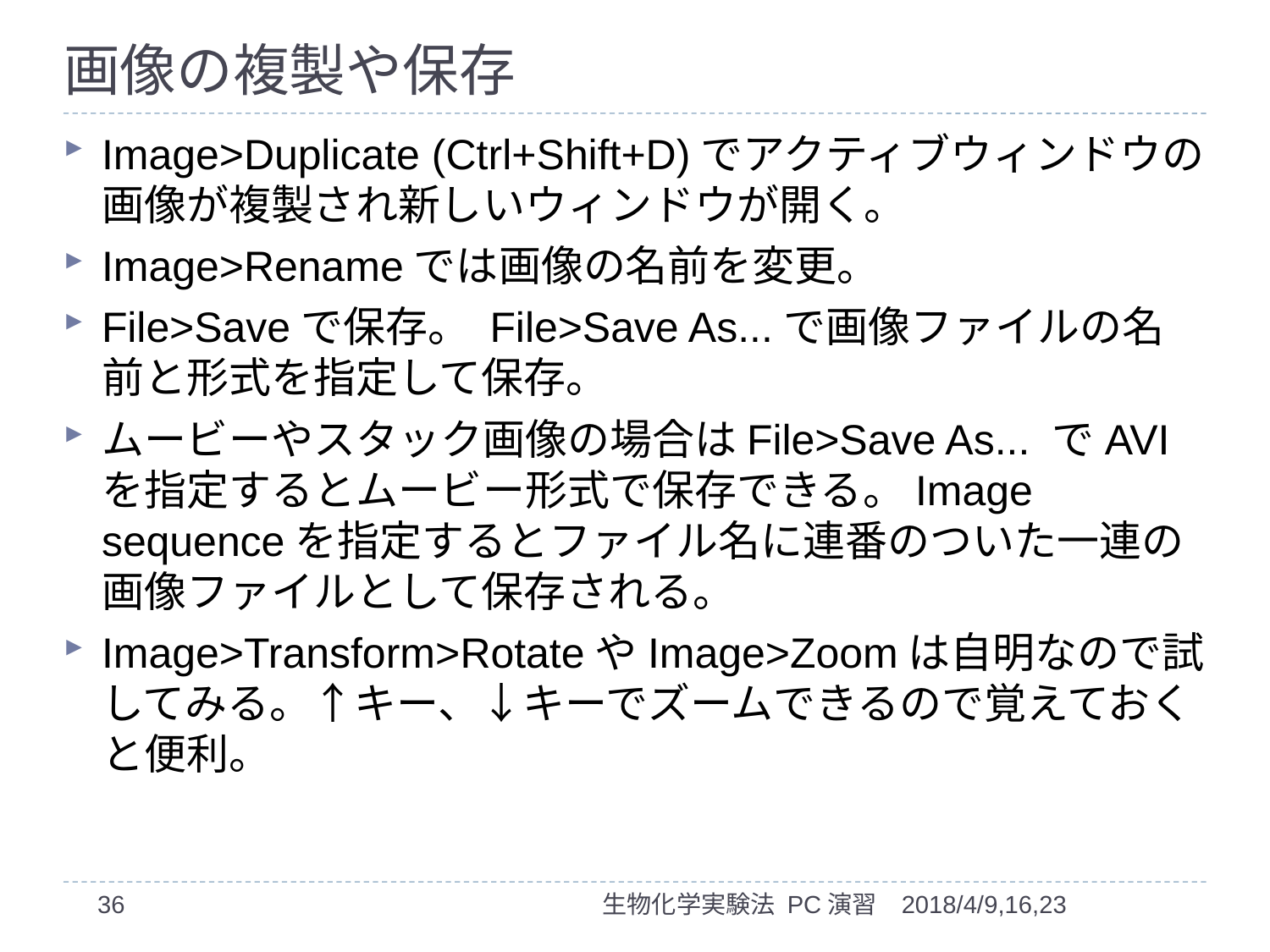

# 画像の複製や保存
Image>Duplicate (Ctrl+Shift+D)でアクティブウィンドウの画像が複製され新しいウィンドウが開く。
Image>Renameでは画像の名前を変更。
File>Saveで保存。 File>Save As...で画像ファイルの名前と形式を指定して保存。
ムービーやスタック画像の場合はFile>Save As... でAVIを指定するとムービー形式で保存できる。Image sequenceを指定するとファイル名に連番のついた一連の画像ファイルとして保存される。
Image>Transform>RotateやImage>Zoomは自明なので試してみる。↑キー、↓キーでズームできるので覚えておくと便利。
36
生物化学実験法 PC演習
2018/4/9,16,23